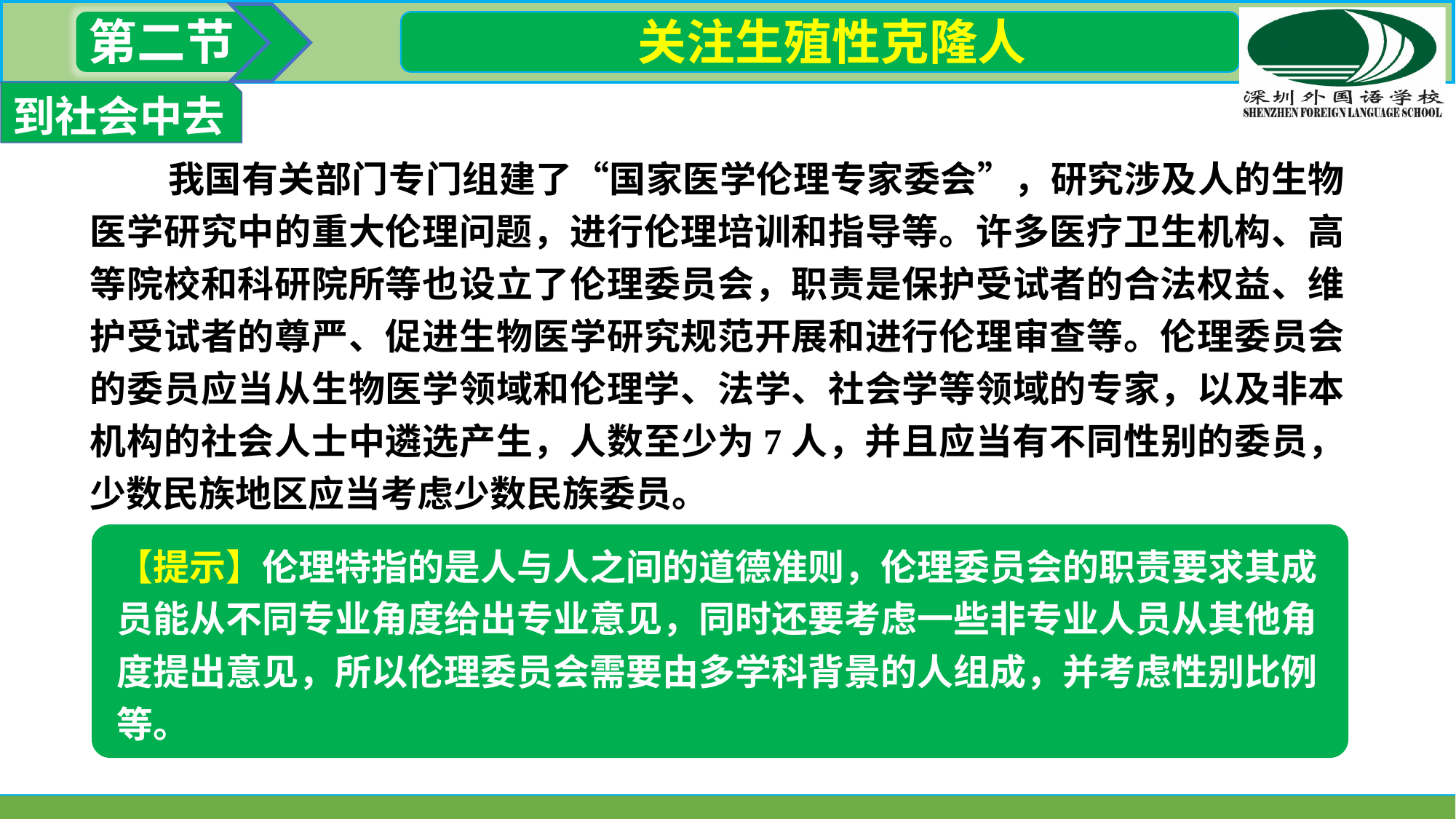

第二节
     关注生殖性克隆人
到社会中去
        我国有关部门专门组建了“国家医学伦理专家委会”，研究涉及人的生物医学研究中的重大伦理问题，进行伦理培训和指导等。许多医疗卫生机构、高等院校和科研院所等也设立了伦理委员会，职责是保护受试者的合法权益、维护受试者的尊严、促进生物医学研究规范开展和进行伦理审查等。伦理委员会的委员应当从生物医学领域和伦理学、法学、社会学等领域的专家，以及非本机构的社会人士中遴选产生，人数至少为7人，并且应当有不同性别的委员，少数民族地区应当考虑少数民族委员。

【提示】伦理特指的是人与人之间的道德准则，伦理委员会的职责要求其成员能从不同专业角度给出专业意见，同时还要考虑一些非专业人员从其他角度提出意见，所以伦理委员会需要由多学科背景的人组成，并考虑性别比例等。